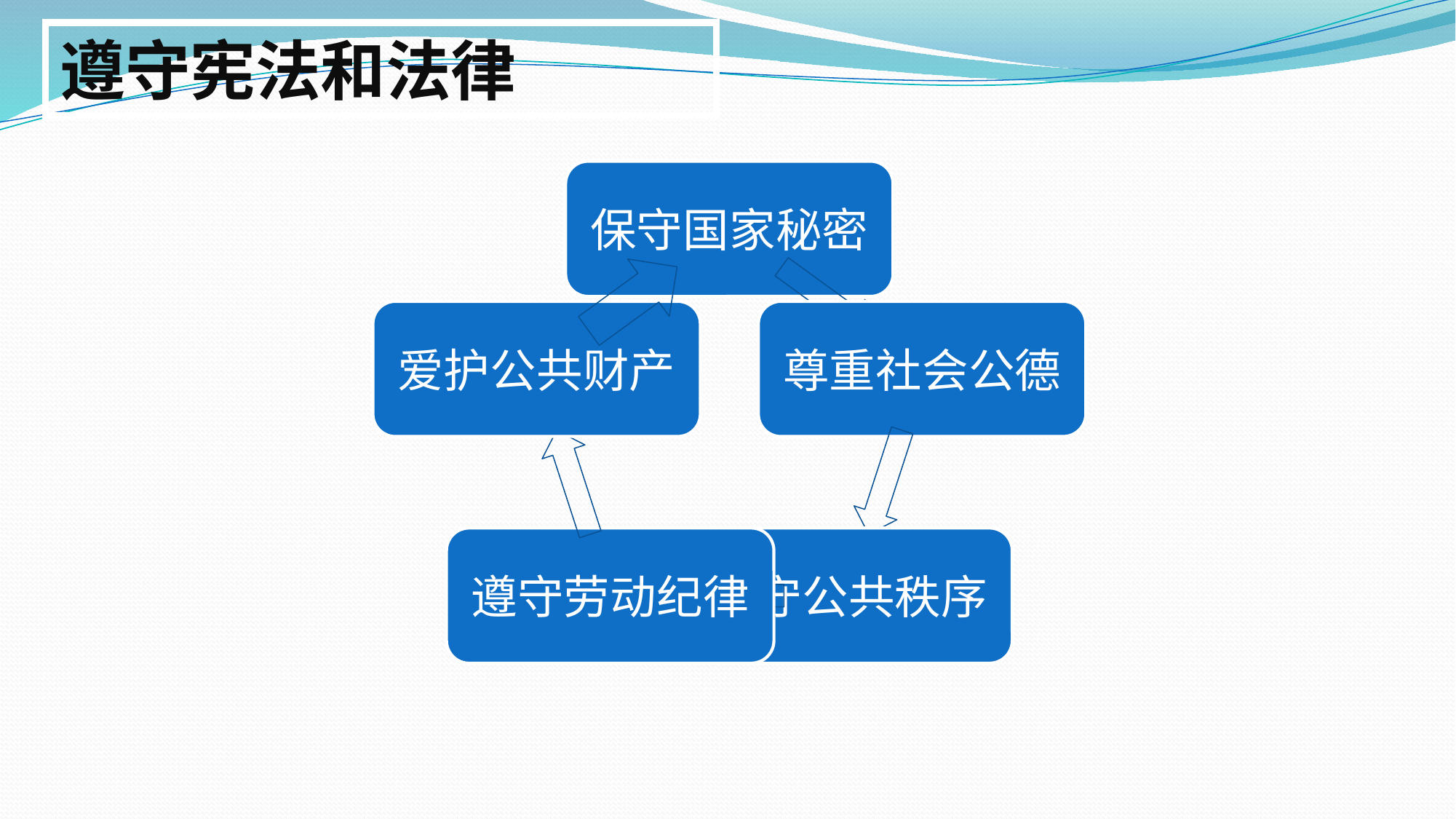

遵守宪法和法律
保守国家秘密
尊重社会公德
遵守公共秩序
遵守劳动纪律
爱护公共财产